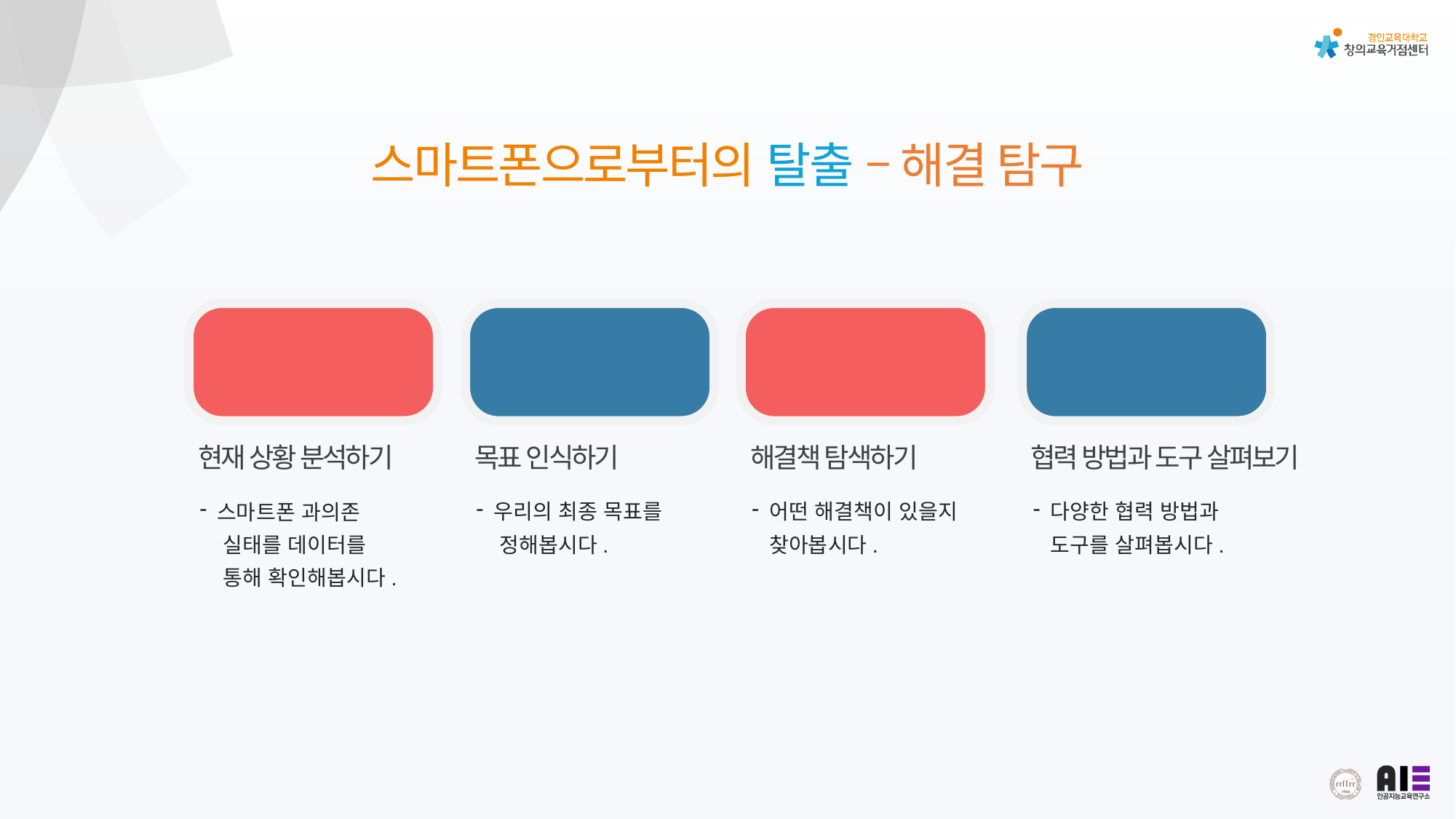

스마트폰으로부터의 탈출 – 해결 탐구
01
현재 상황 분석하기
스마트폰 과의존
   실태를 데이터를
   통해 확인해봅시다.
02
목표 인식하기
우리의 최종 목표를
   정해봅시다.
03
해결책 탐색하기
어떤 해결책이 있을지 찾아봅시다.
04
협력 방법과 도구 살펴보기
다양한 협력 방법과 도구를 살펴봅시다.